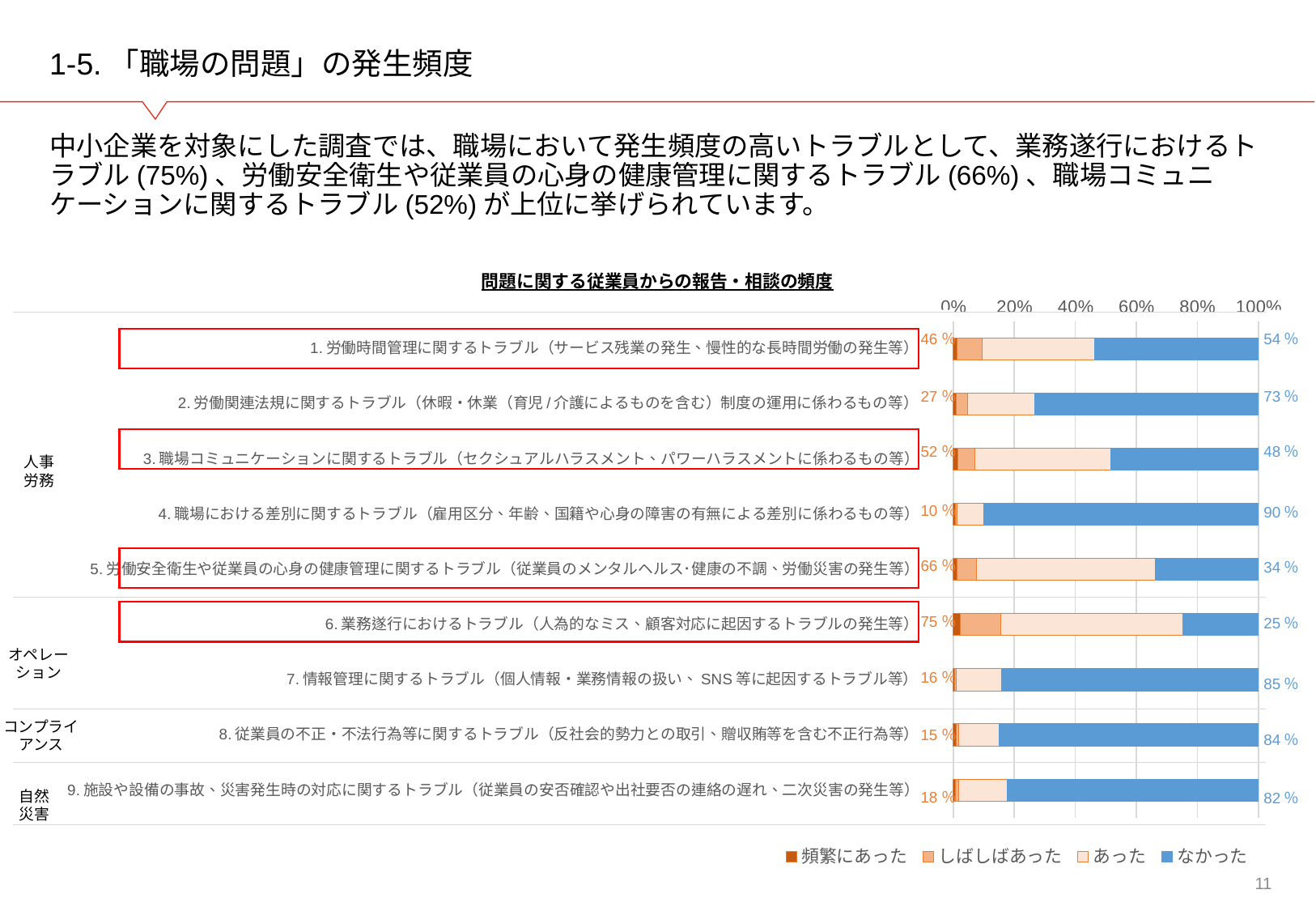

# 1-5.「職場の問題」の発生頻度
中小企業を対象にした調査では、職場において発生頻度の高いトラブルとして、業務遂行におけるトラブル(75%)、労働安全衛生や従業員の心身の健康管理に関するトラブル(66%)、職場コミュニケーションに関するトラブル(52%)が上位に挙げられています。

### Chart

| Category | 頻繁にあった | しばしばあった | あった | なかった |
|---|---|---|---|---|
| 1.労働時間管理に関するトラブル（サービス残業の発生、慢性的な長時間労働の発生等）　　 | 16.0 | 108.0 | 489.0 | 712.0 |
| 2.労働関連法規に関するトラブル（休暇・休業（育児/介護によるものを含む）制度の運用に係わるもの等）　　 | 13.0 | 50.0 | 290.0 | 972.0 |
| 3.職場コミュニケーションに関するトラブル（セクシュアルハラスメント、パワーハラスメントに係わるもの等）　　 | 21.0 | 73.0 | 589.0 | 642.0 |
| 4.職場における差別に関するトラブル（雇用区分、年齢、国籍や心身の障害の有無による差別に係わるもの等）　　 | 8.0 | 8.0 | 117.0 | 1192.0 |
| 5.労働安全衛生や従業員の心身の健康管理に関するトラブル（従業員のメンタルヘルス･健康の不調、労働災害の発生等）　　 | 17.0 | 84.0 | 777.0 | 447.0 |
| 6.業務遂行におけるトラブル（人為的なミス、顧客対応に起因するトラブルの発生等）　　 | 31.0 | 174.0 | 793.0 | 327.0 |
| 7.情報管理に関するトラブル（個人情報・業務情報の扱い、SNS等に起因するトラブル等）　　 | 6.0 | 6.0 | 199.0 | 1114.0 |
| 8.従業員の不正・不法行為等に関するトラブル（反社会的勢力との取引、贈収賄等を含む不正行為等）　　 | 13.0 | 10.0 | 176.0 | 1126.0 |
| 9.施設や設備の事故、災害発生時の対応に関するトラブル（従業員の安否確認や出社要否の連絡の遅れ、二次災害の発生等）　　 | 8.0 | 17.0 | 211.0 | 1089.0 |
46％
54％
人事
労務

27％
73％
52％
48％

10％
90％
66％
34％

75％
25％
オペレー
ション
16％
85％
コンプライ
アンス
15％
84％
自然
災害
18％
82％
問題に関する従業員からの報告・相談の頻度